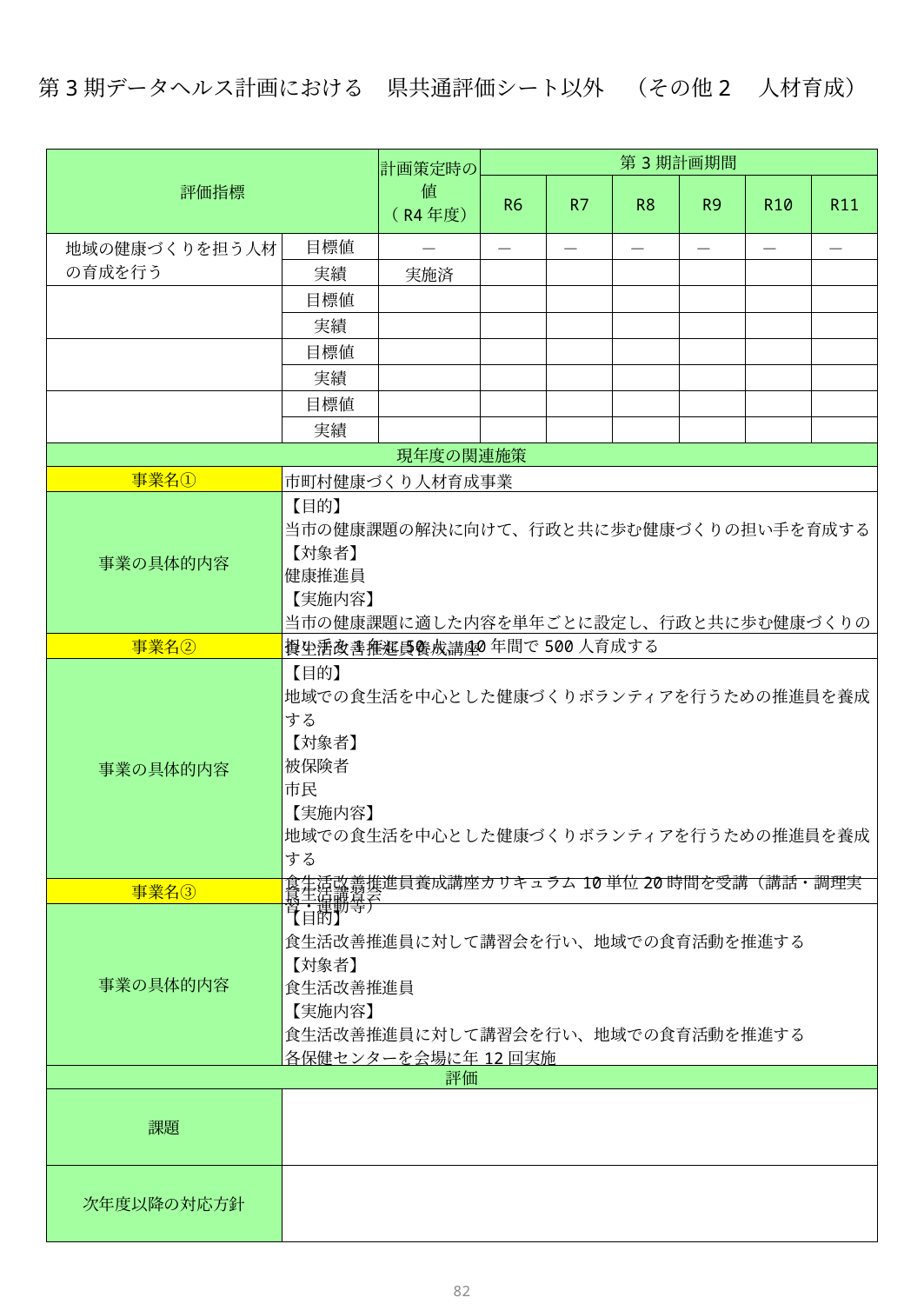

第3期データヘルス計画における　県共通評価シート以外　（その他2　人材育成）
| 評価指標 |  | 計画策定時の値 （R4年度） | 第3期計画期間 |  |  |  |  |  |
| --- | --- | --- | --- | --- | --- | --- | --- | --- |
|  |  |  | R6 | R7 | R8 | R9 | R10 | R11 |
| 地域の健康づくりを担う人材の育成を行う | 目標値 | － | － | － | － | － | － | － |
|  | 実績 | 実施済 |  |  |  |  |  |  |
|  | 目標値 |  |  |  |  |  |  |  |
|  | 実績 |  |  |  |  |  |  |  |
|  | 目標値 |  |  |  |  |  |  |  |
|  | 実績 |  |  |  |  |  |  |  |
|  | 目標値 |  |  |  |  |  |  |  |
|  | 実績 |  |  |  |  |  |  |  |
| 現年度の関連施策 |  |  |  |  |  |  |  |  |
| 事業名① | 市町村健康づくり人材育成事業 |  |  |  |  |  |  |  |
| 事業の具体的内容 | 【目的】 当市の健康課題の解決に向けて、行政と共に歩む健康づくりの担い手を育成する 【対象者】 健康推進員 【実施内容】　 当市の健康課題に適した内容を単年ごとに設定し、行政と共に歩む健康づくりの担い手を1年に50人、10年間で500人育成する |  |  |  |  |  |  |  |
| 事業名② | 食生活改善推進員養成講座 |  |  |  |  |  |  |  |
| 事業の具体的内容 | 【目的】 地域での食生活を中心とした健康づくりボランティアを行うための推進員を養成する 【対象者】 被保険者 市民 【実施内容】 地域での食生活を中心とした健康づくりボランティアを行うための推進員を養成する 食生活改善推進員養成講座カリキュラム10単位20時間を受講（講話・調理実習・運動等） |  |  |  |  |  |  |  |
| 事業名③ | 食生活講習会 |  |  |  |  |  |  |  |
| 事業の具体的内容 | 【目的】 食生活改善推進員に対して講習会を行い、地域での食育活動を推進する 【対象者】 食生活改善推進員 【実施内容】 食生活改善推進員に対して講習会を行い、地域での食育活動を推進する 各保健センターを会場に年12回実施 栄養講話・調理実習 |  |  |  |  |  |  |  |
| 評価 |  |  |  |  |  |  |  |  |
| 課題 |  |  |  |  |  |  |  |  |
| 次年度以降の対応方針 |  |  |  |  |  |  |  |  |
82